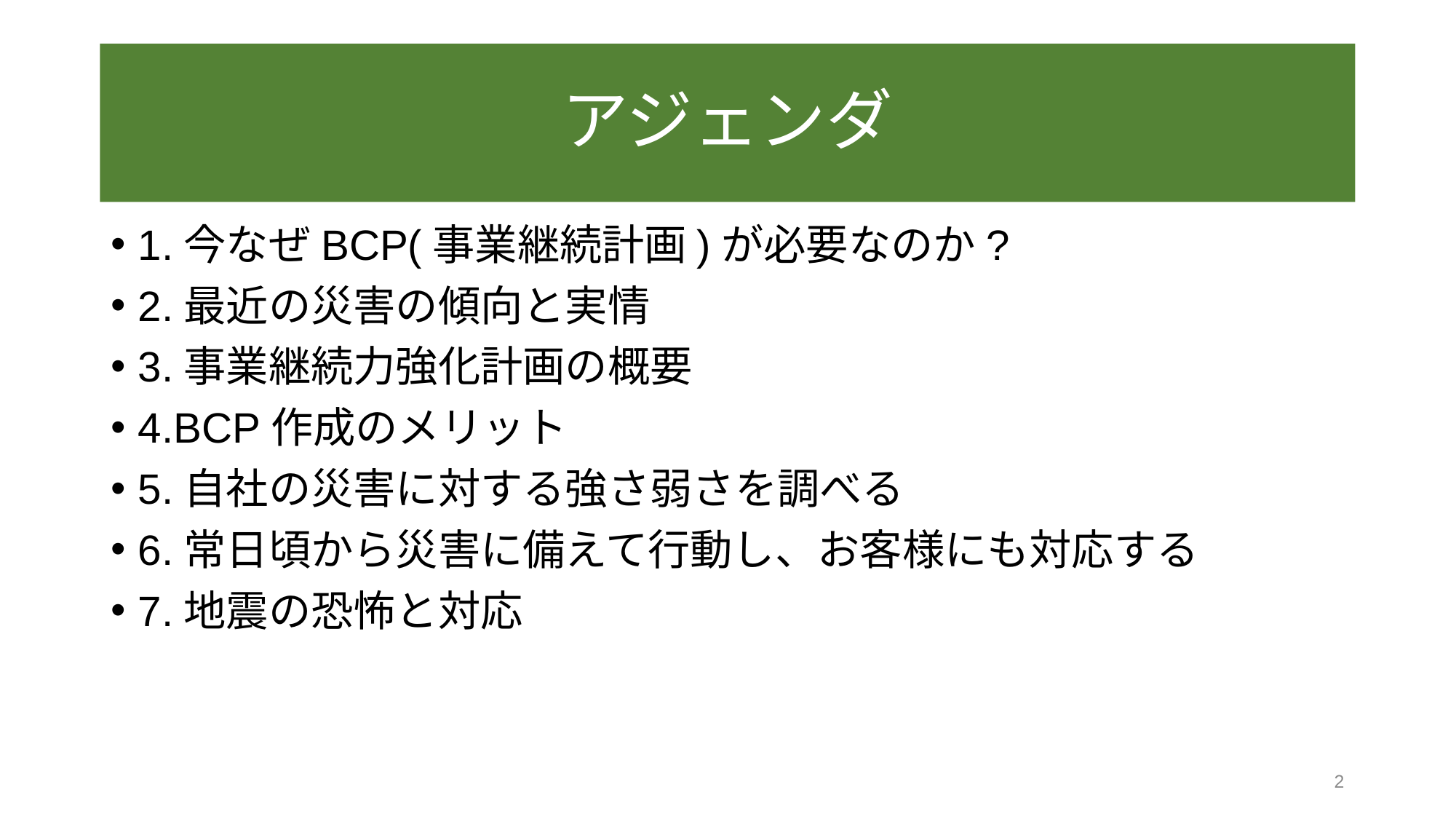

# アジェンダ
1.今なぜBCP(事業継続計画)が必要なのか?
2.最近の災害の傾向と実情
3.事業継続力強化計画の概要
4.BCP作成のメリット
5.自社の災害に対する強さ弱さを調べる
6.常日頃から災害に備えて行動し、お客様にも対応する
7.地震の恐怖と対応

2